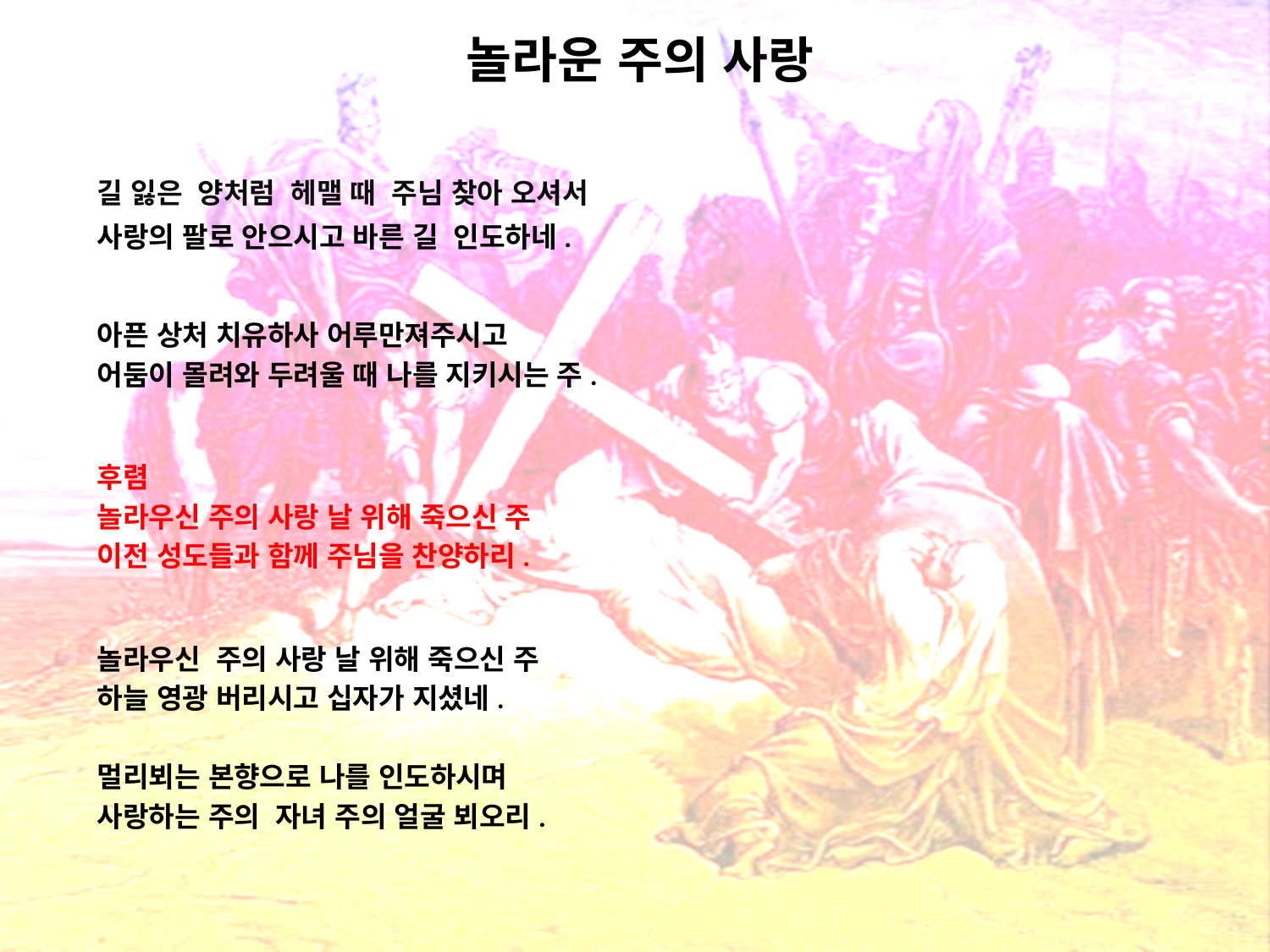

# 놀라운 주의 사랑
길 잃은  양처럼  헤맬 때  주님 찾아 오셔서
사랑의 팔로 안으시고 바른 길  인도하네.
아픈 상처 치유하사 어루만져주시고
어둠이 몰려와 두려울 때 나를 지키시는 주.

후렴
놀라우신 주의 사랑 날 위해 죽으신 주
이전 성도들과 함께 주님을 찬양하리.

놀라우신  주의 사랑 날 위해 죽으신 주
하늘 영광 버리시고 십자가 지셨네.

멀리뵈는 본향으로 나를 인도하시며
사랑하는 주의  자녀 주의 얼굴 뵈오리.